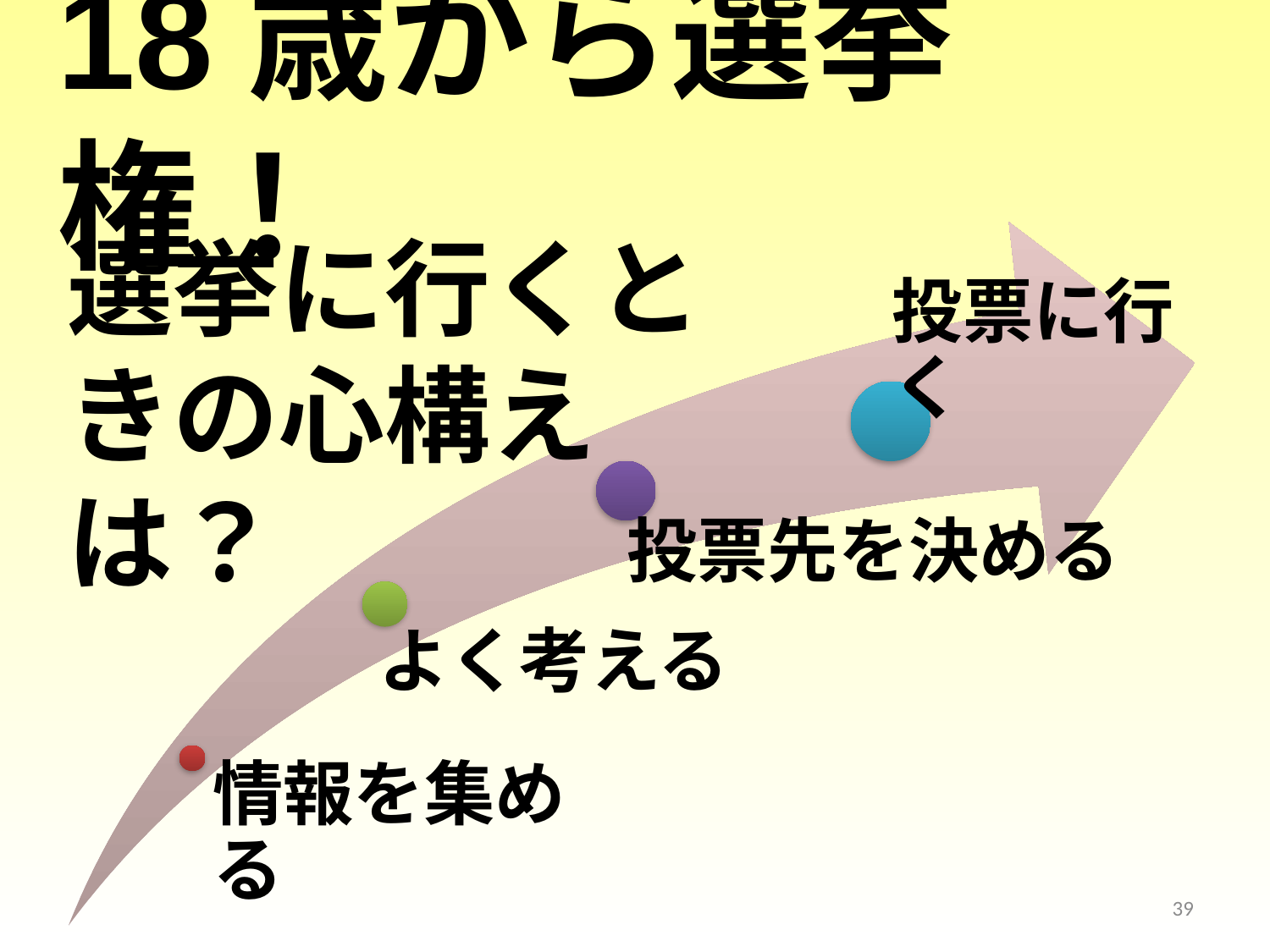

# 18歳から選挙権！
選挙に行くときの心構えは？
情報を集める
よく考える
投票先を決める
投票に行く
39